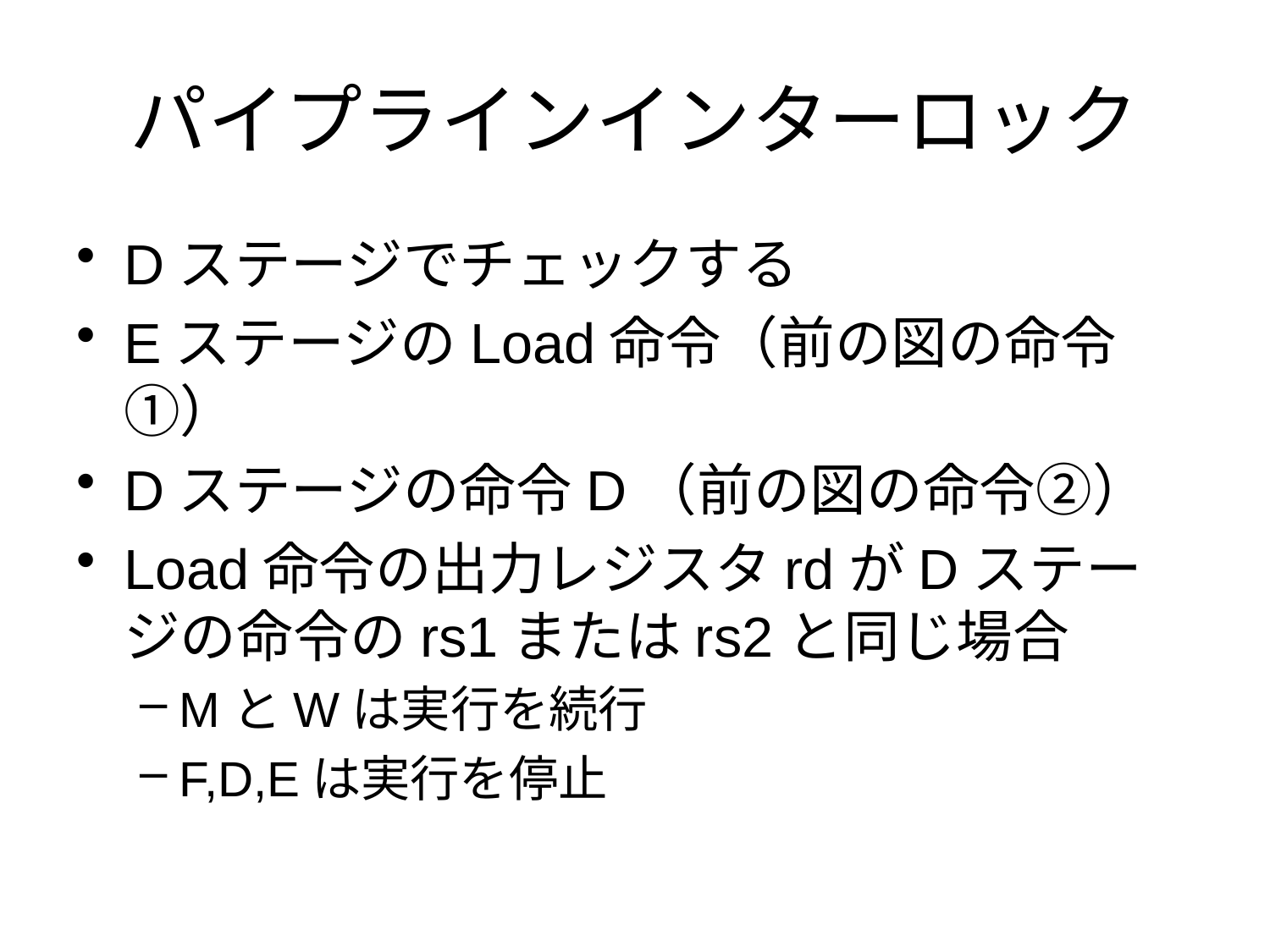

# パイプラインインターロック
Dステージでチェックする
EステージのLoad命令（前の図の命令①）
Dステージの命令D（前の図の命令②）
Load命令の出力レジスタrdがDステージの命令のrs1またはrs2と同じ場合
MとWは実行を続行
F,D,Eは実行を停止